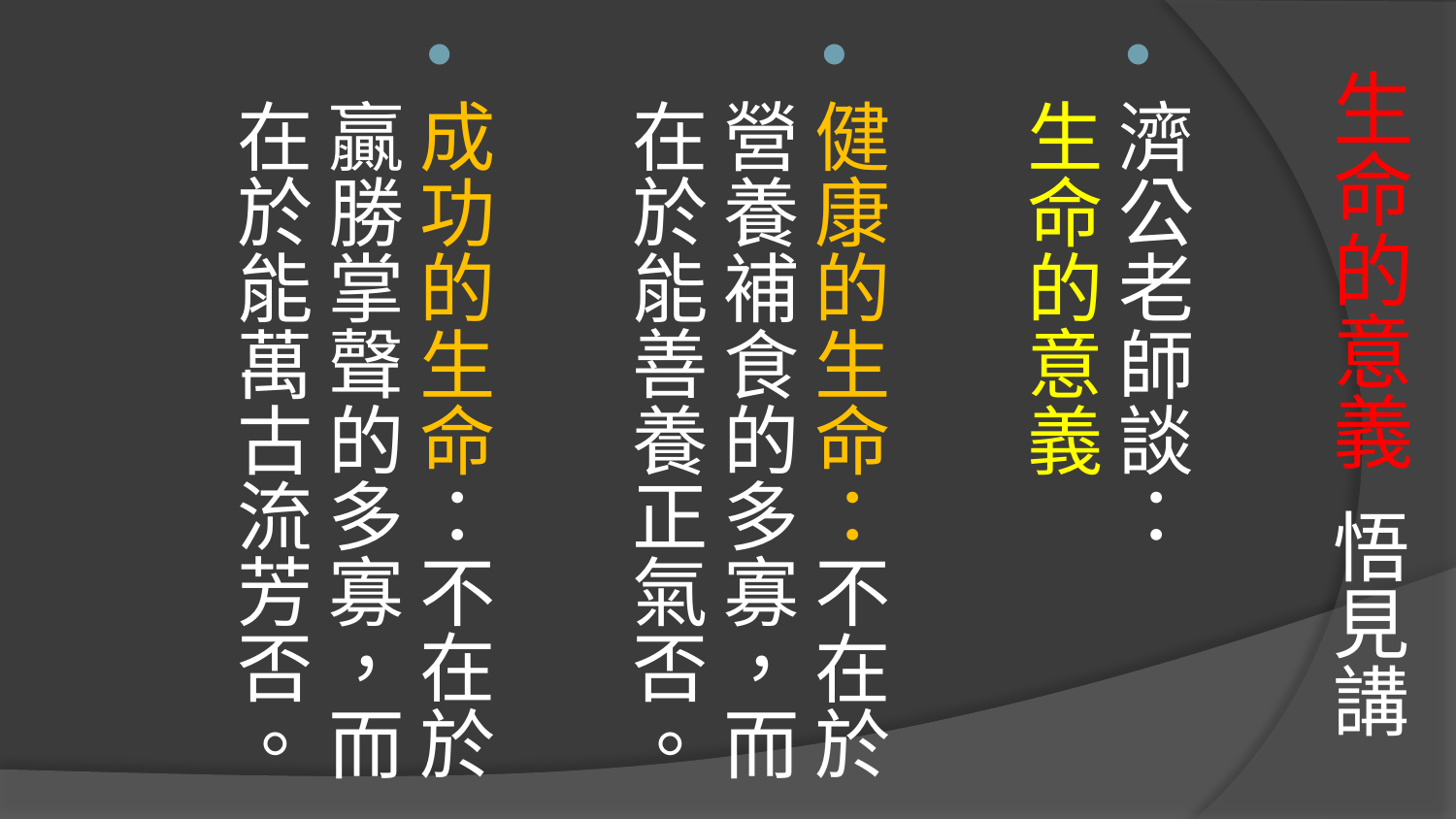

# 生命的意義  悟見講
濟公老師談：              生命的意義

健康的生命：不在於營養補食的多寡，而在於能善養正氣否。

成功的生命：不在於贏勝掌聲的多寡，而在於能萬古流芳否。